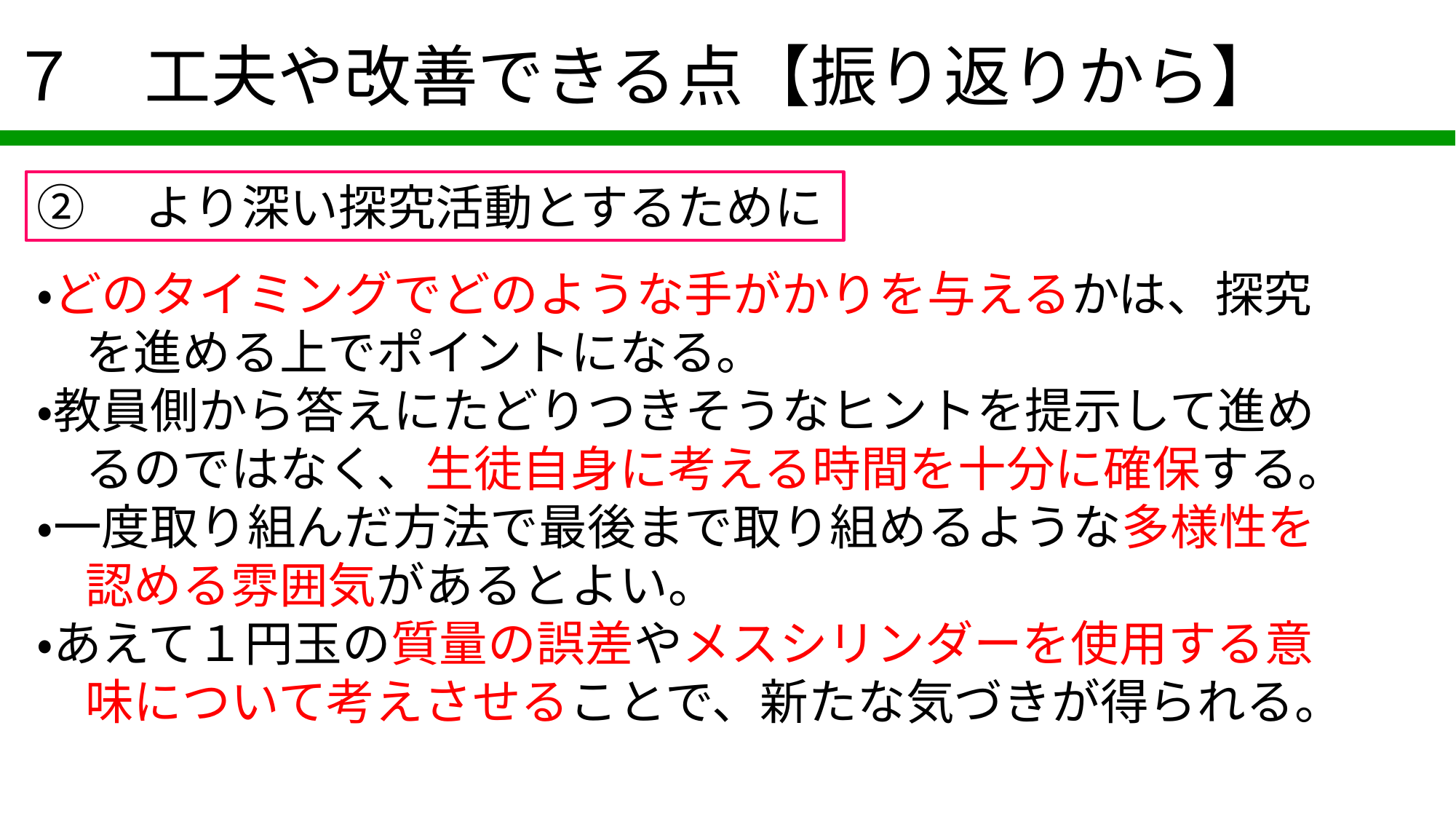

# ７　工夫や改善できる点【振り返りから】
②　より深い探究活動とするために
・どのタイミングでどのような手がかりを与えるかは、探究
　を進める上でポイントになる。
・教員側から答えにたどりつきそうなヒントを提示して進め
　るのではなく、生徒自身に考える時間を十分に確保する。
・一度取り組んだ方法で最後まで取り組めるような多様性を
　認める雰囲気があるとよい。
・あえて１円玉の質量の誤差やメスシリンダーを使用する意
　味について考えさせることで、新たな気づきが得られる。